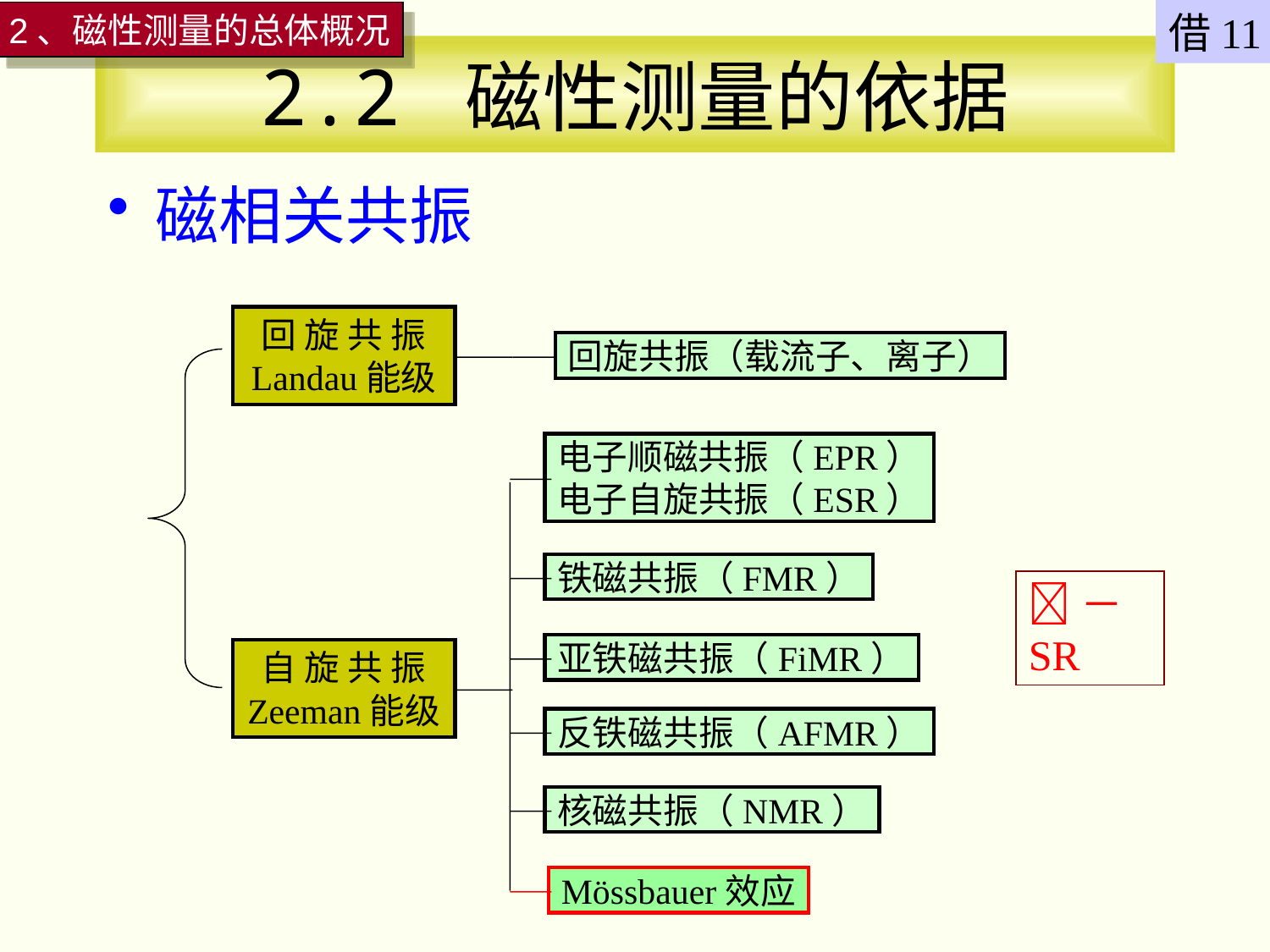

借11
2、磁性测量的总体概况
# 2.2 磁性测量的依据
磁相关共振
回 旋 共 振
Landau能级
自 旋 共 振
Zeeman能级
回旋共振（载流子、离子）

电子顺磁共振（EPR）
电子自旋共振（ESR）

铁磁共振（FMR）

亚铁磁共振（FiMR）

反铁磁共振（AFMR）

核磁共振（NMR）

μ－SR
Mössbauer效应